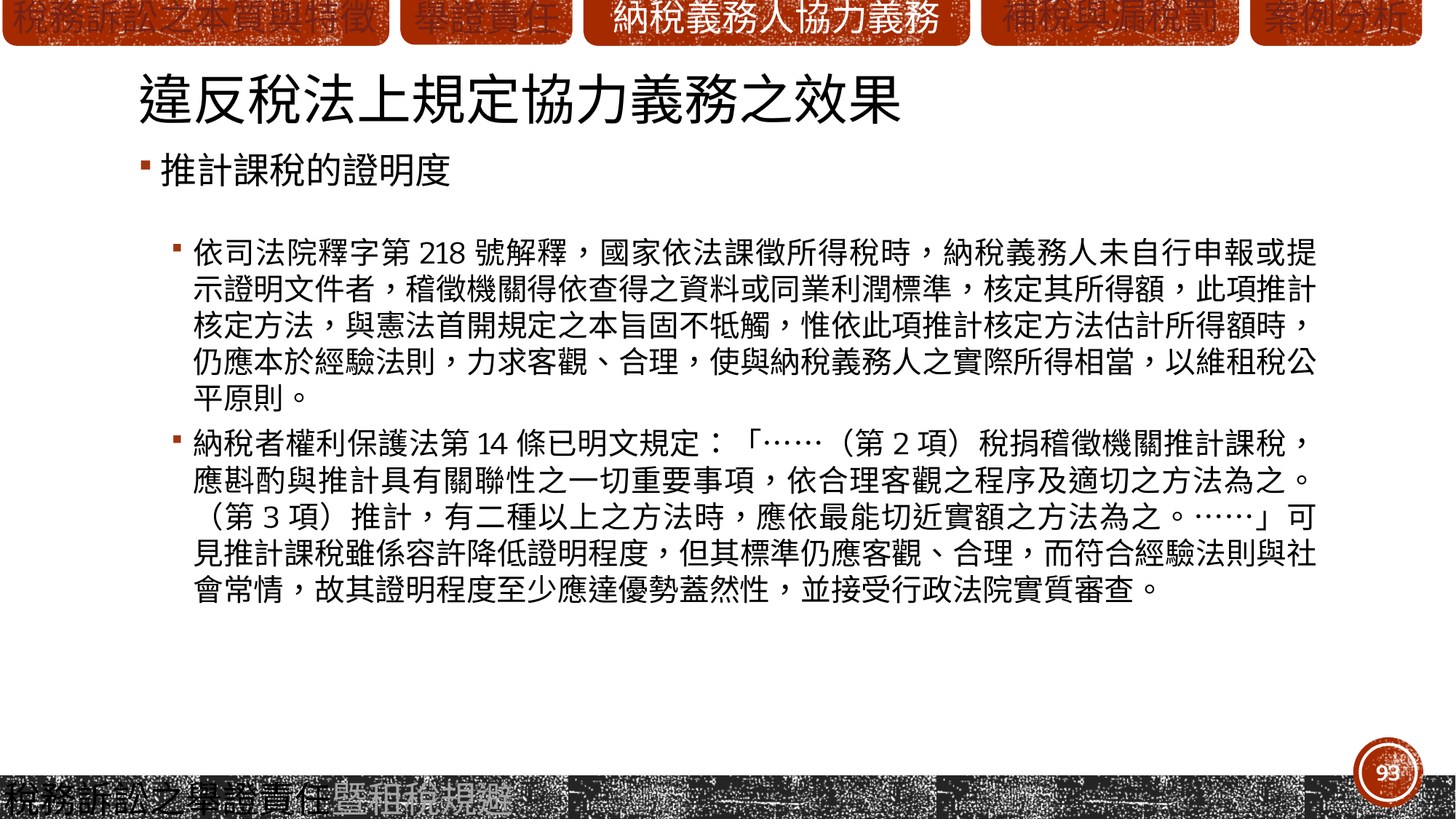

# 違反稅法上規定協力義務之效果
推計課稅的證明度

依司法院釋字第218號解釋，國家依法課徵所得稅時，納稅義務人未自行申報或提示證明文件者，稽徵機關得依查得之資料或同業利潤標準，核定其所得額，此項推計核定方法，與憲法首開規定之本旨固不牴觸，惟依此項推計核定方法估計所得額時，仍應本於經驗法則，力求客觀、合理，使與納稅義務人之實際所得相當，以維租稅公平原則。
納稅者權利保護法第14條已明文規定：「……（第2項）稅捐稽徵機關推計課稅，應斟酌與推計具有關聯性之一切重要事項，依合理客觀之程序及適切之方法為之。（第3項）推計，有二種以上之方法時，應依最能切近實額之方法為之。……」可見推計課稅雖係容許降低證明程度，但其標準仍應客觀、合理，而符合經驗法則與社會常情，故其證明程度至少應達優勢蓋然性，並接受行政法院實質審查。
93